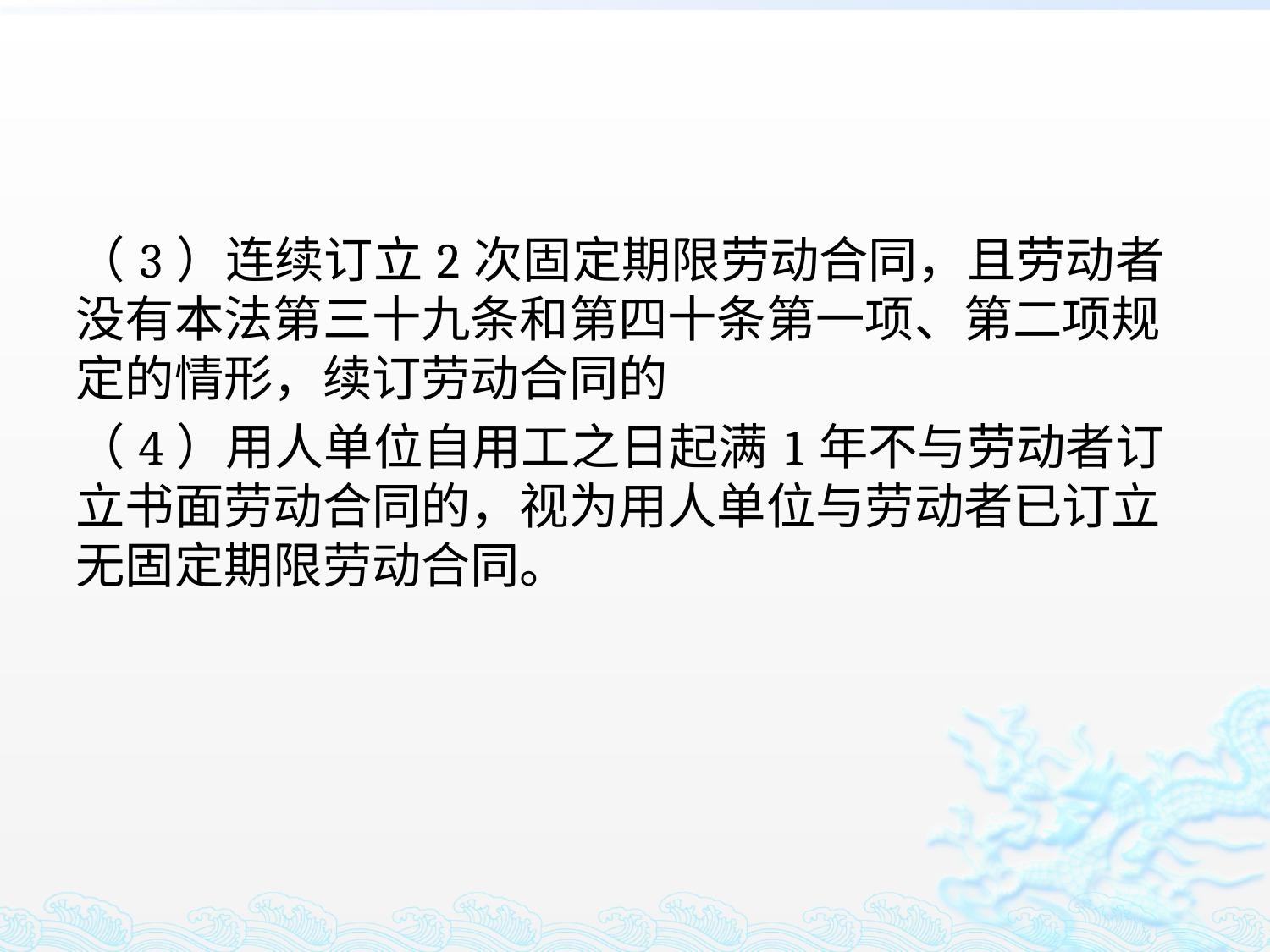

#
（3）连续订立2次固定期限劳动合同，且劳动者没有本法第三十九条和第四十条第一项、第二项规定的情形，续订劳动合同的
（4）用人单位自用工之日起满1年不与劳动者订立书面劳动合同的，视为用人单位与劳动者已订立无固定期限劳动合同。